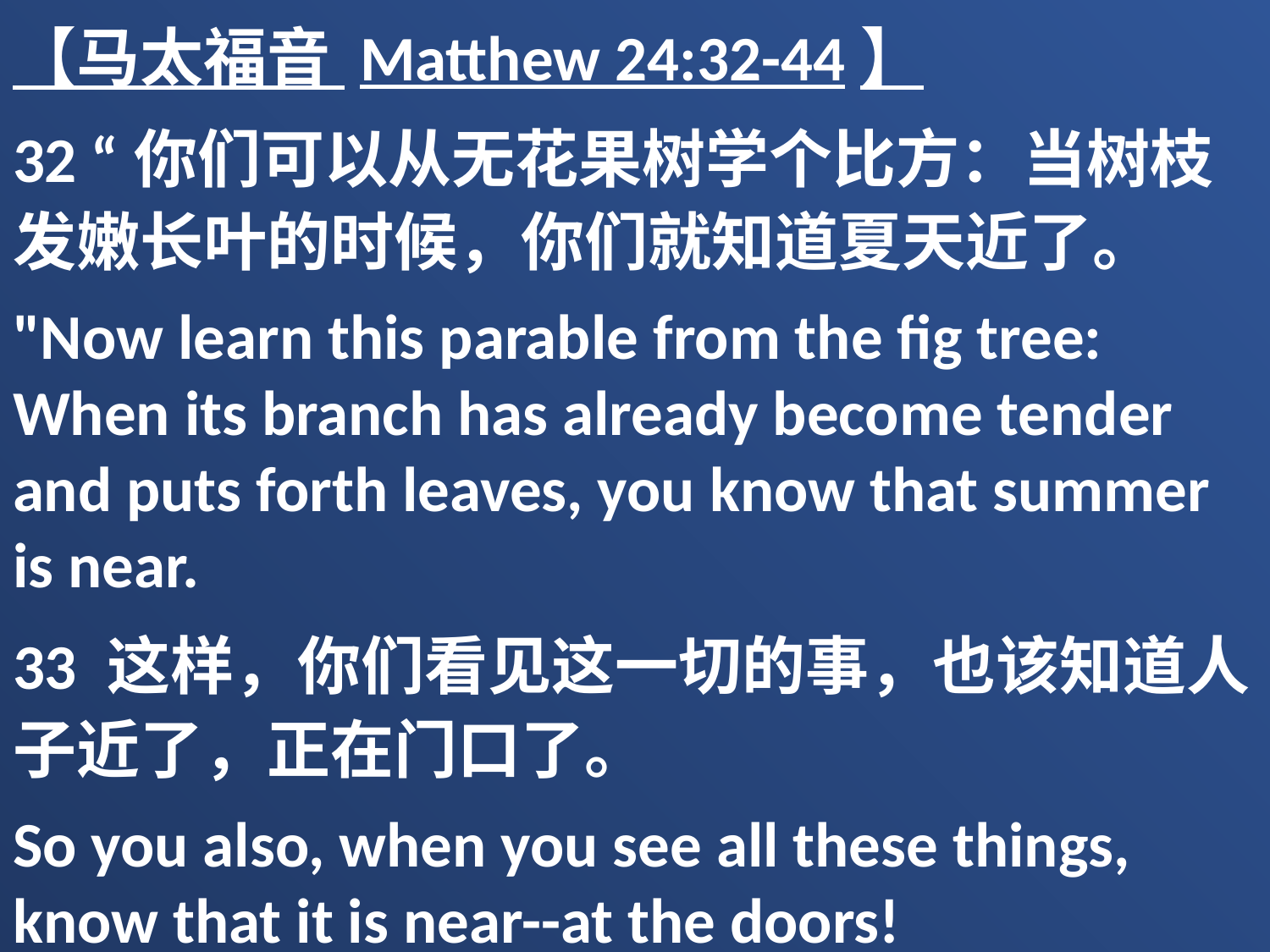

【马太福音 Matthew 24:32-44】
32 “你们可以从无花果树学个比方：当树枝发嫩长叶的时候，你们就知道夏天近了。
"Now learn this parable from the fig tree: When its branch has already become tender and puts forth leaves, you know that summer is near.
33 这样，你们看见这一切的事，也该知道人子近了，正在门口了。
So you also, when you see all these things, know that it is near--at the doors!